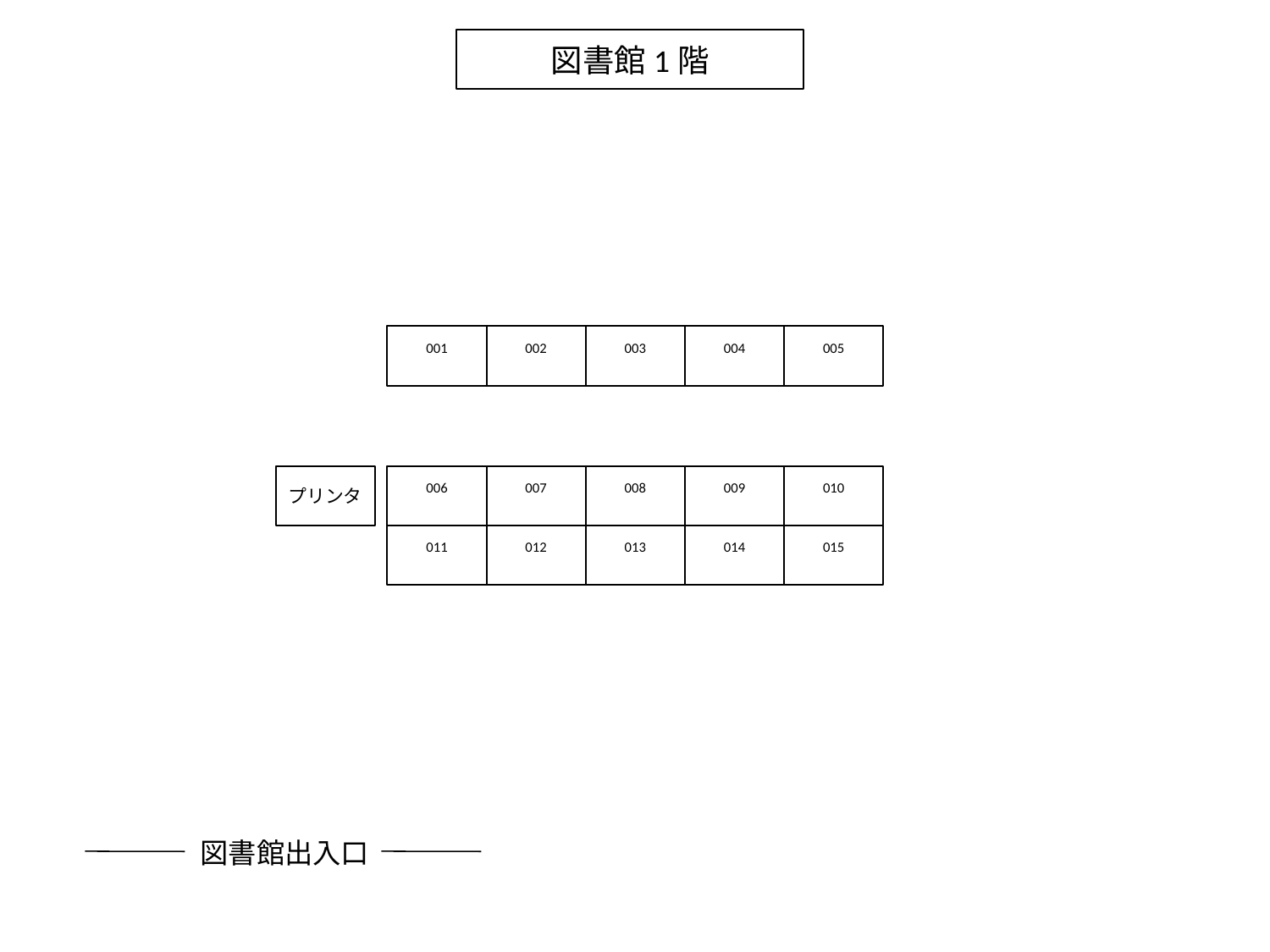

図書館1階
001

002

003

004

005

プリンタ
006

007

008

009

010

011

012

013

014

015

図書館出入口